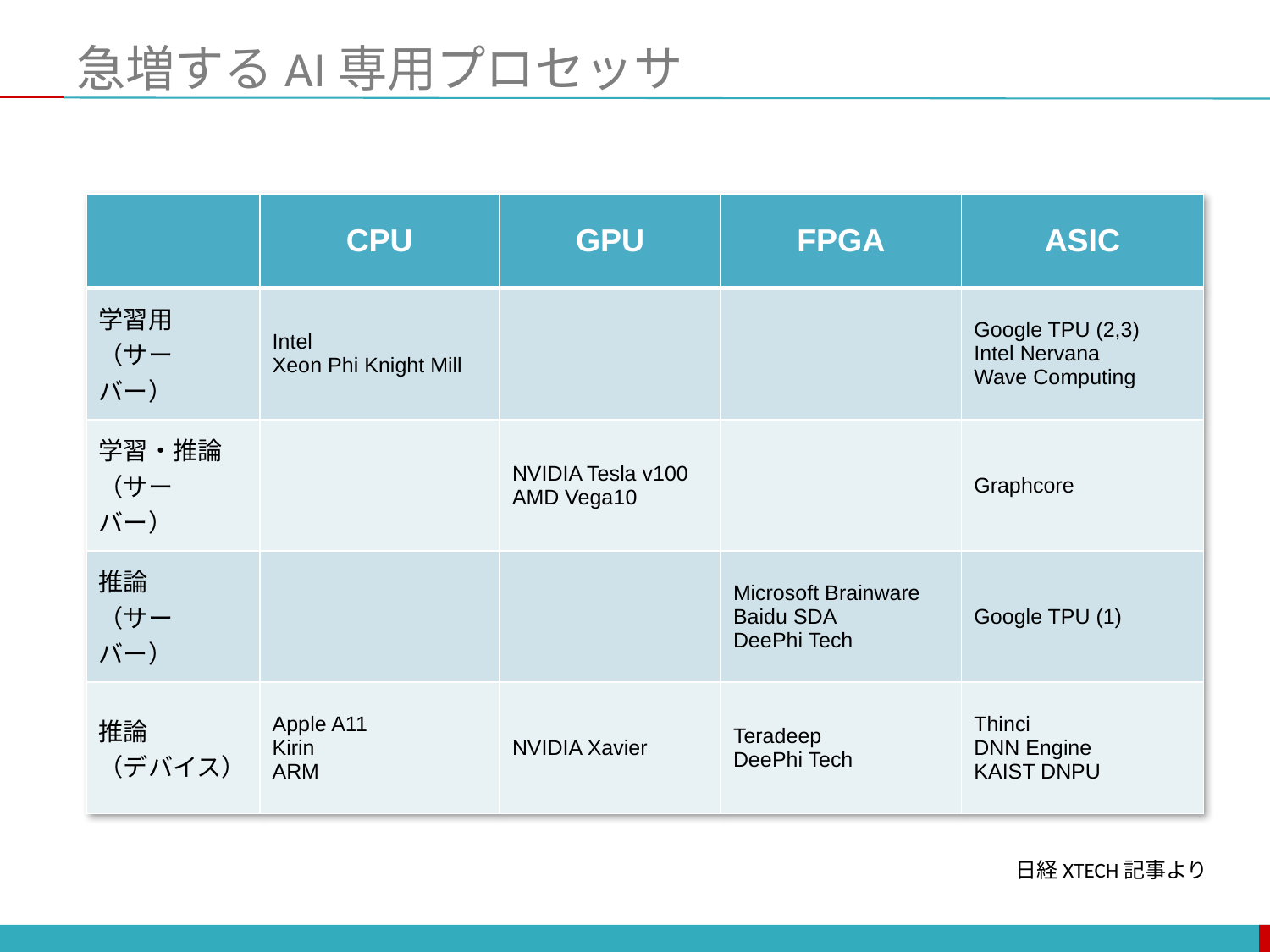

# 急増するAI専用プロセッサ
|  | CPU | GPU | FPGA | ASIC |
| --- | --- | --- | --- | --- |
| 学習用 （サーバー） | Intel Xeon Phi Knight Mill |  |  | Google TPU (2,3) Intel Nervana Wave Computing |
| 学習・推論 （サーバー） |  | NVIDIA Tesla v100 AMD Vega10 |  | Graphcore |
| 推論 （サーバー） |  |  | Microsoft Brainware Baidu SDA DeePhi Tech | Google TPU (1) |
| 推論 （デバイス） | Apple A11 Kirin ARM | NVIDIA Xavier | Teradeep DeePhi Tech | Thinci DNN Engine KAIST DNPU |
日経XTECH記事より